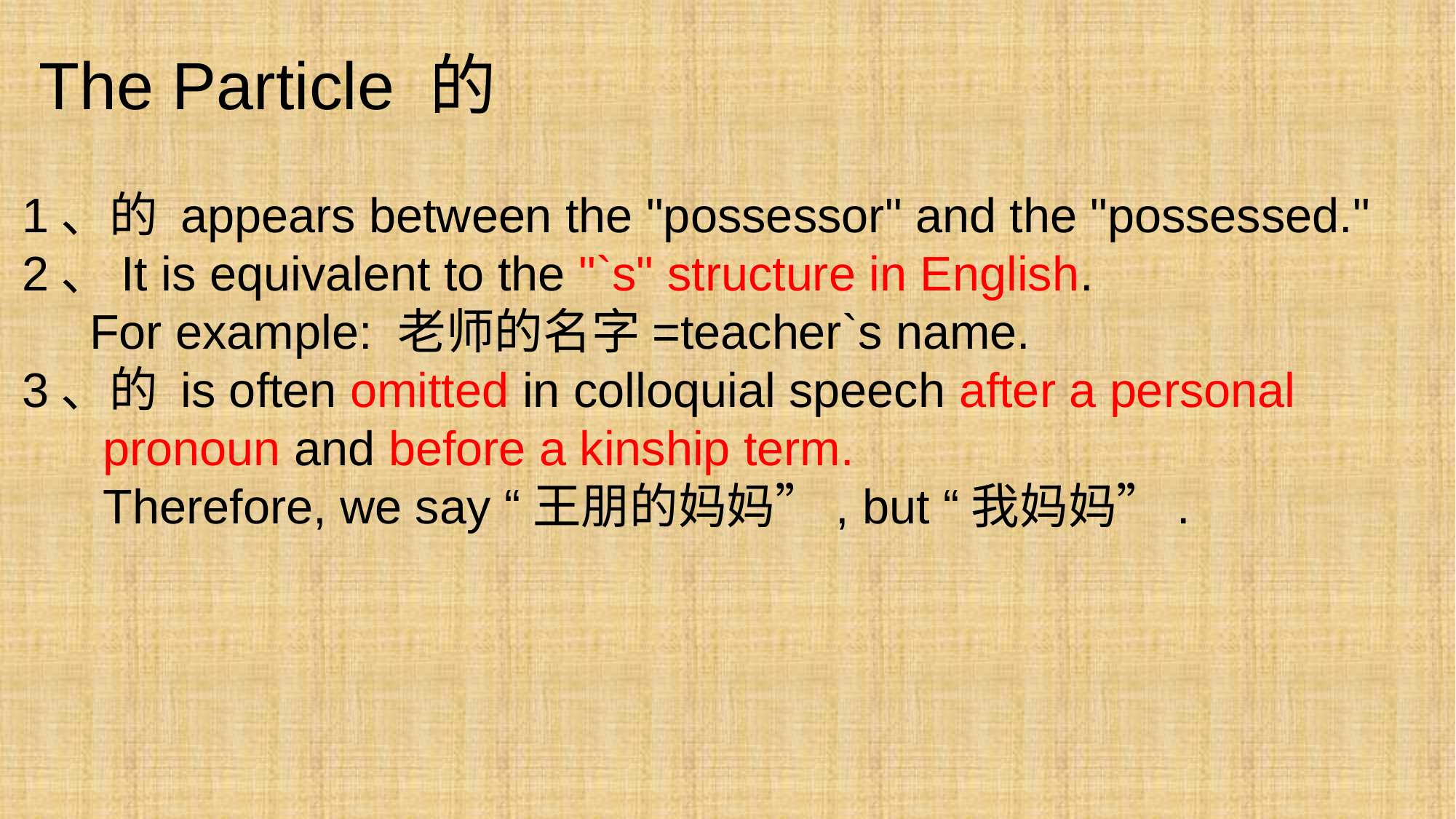

The Particle 的
1、的 appears between the "possessor" and the "possessed."
2、It is equivalent to the "`s" structure in English.
     For example: 老师的名字=teacher`s name.
3、的 is often omitted in colloquial speech after a personal
      pronoun and before a kinship term.
      Therefore, we say “王朋的妈妈”, but “我妈妈”.